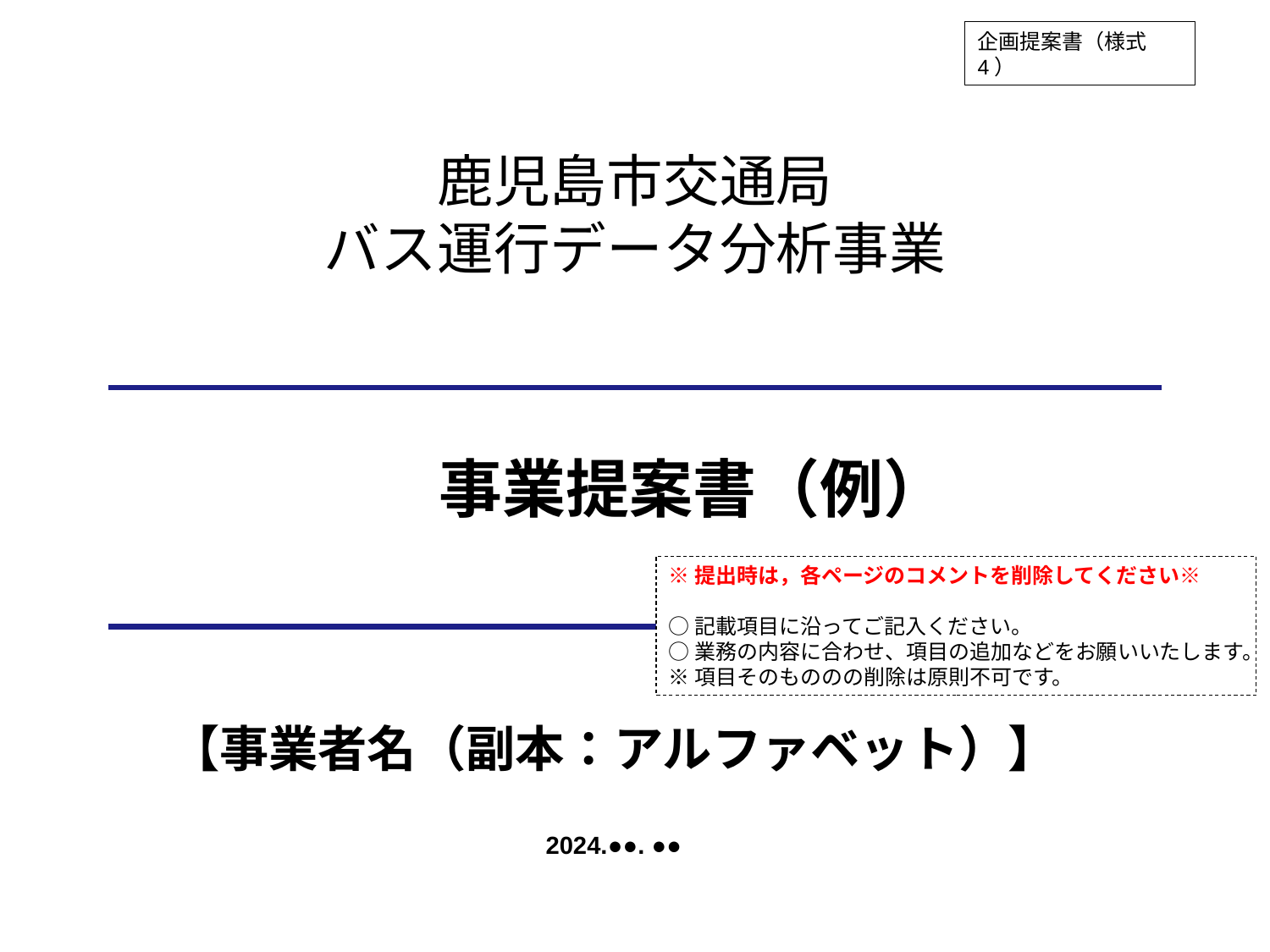

企画提案書（様式4）
鹿児島市交通局
バス運行データ分析事業
事業提案書（例）

※提出時は，各ページのコメントを削除してください※

○記載項目に沿ってご記入ください。
○業務の内容に合わせ、項目の追加などをお願いいたします。
※項目そのもののの削除は原則不可です。
# 【事業者名（副本：アルファベット）】
2024.●●. ●●